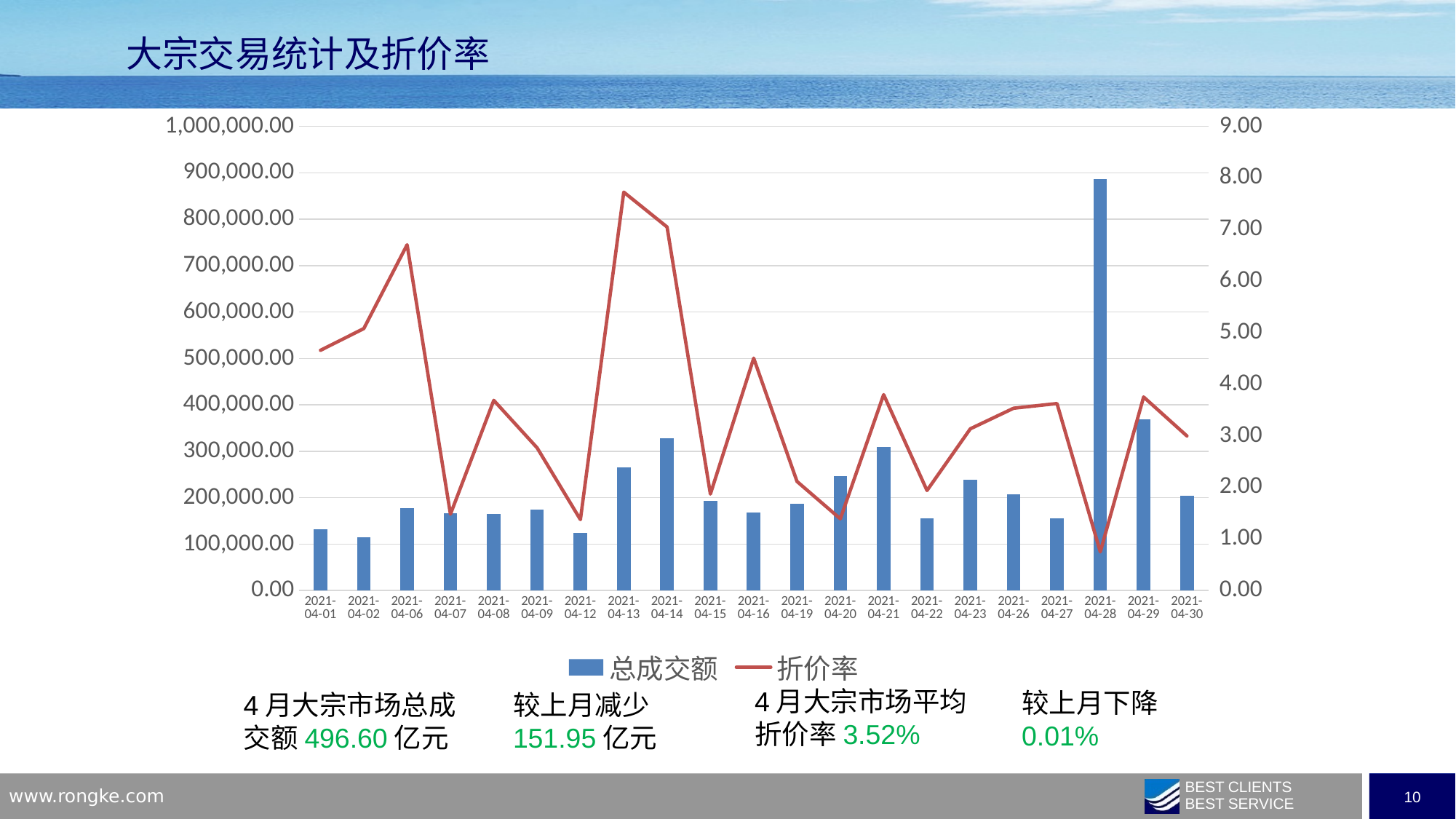

大宗交易统计及折价率

### Chart

| Category |  |  |
|---|---|---|
| 2021-04-01 | 131771.48999999996 | 4.657902173102232 |
| 2021-04-02 | 115169.20999999996 | 5.079297541683279 |
| 2021-04-06 | 177644.70000000007 | 6.704547666930348 |
| 2021-04-07 | 167103.37 | 1.4796442642582341 |
| 2021-04-08 | 165134.01 | 3.687076753293334 |
| 2021-04-09 | 173554.28999999998 | 2.7667501481939927 |
| 2021-04-12 | 123887.45000000004 | 1.374420653603962 |
| 2021-04-13 | 265687.33 | 7.7245729154384355 |
| 2021-04-14 | 327251.55 | 7.048635595275456 |
| 2021-04-15 | 192959.17 | 1.8698552773271784 |
| 2021-04-16 | 167454.2 | 4.504477170030823 |
| 2021-04-19 | 186501.4199999999 | 2.113517845100853 |
| 2021-04-20 | 245778.36 | 1.3889779355846001 |
| 2021-04-21 | 309780.6 | 3.798300225499908 |
| 2021-04-22 | 155711.19999999998 | 1.938571927896085 |
| 2021-04-23 | 238570.67 | 3.1349574578266726 |
| 2021-04-26 | 207245.44999999998 | 3.5339484406467747 |
| 2021-04-27 | 154990.39999999997 | 3.624921134231935 |
| 2021-04-28 | 886403.8400000001 | 0.7490157438373228 |
| 2021-04-29 | 368737.6400000001 | 3.752435381352907 |
| 2021-04-30 | 204693.90999999997 | 2.9958028436245963 |
4月大宗市场平均折价率3.52%
较上月下降0.01%
4月大宗市场总成交额496.60亿元
较上月减少
151.95亿元